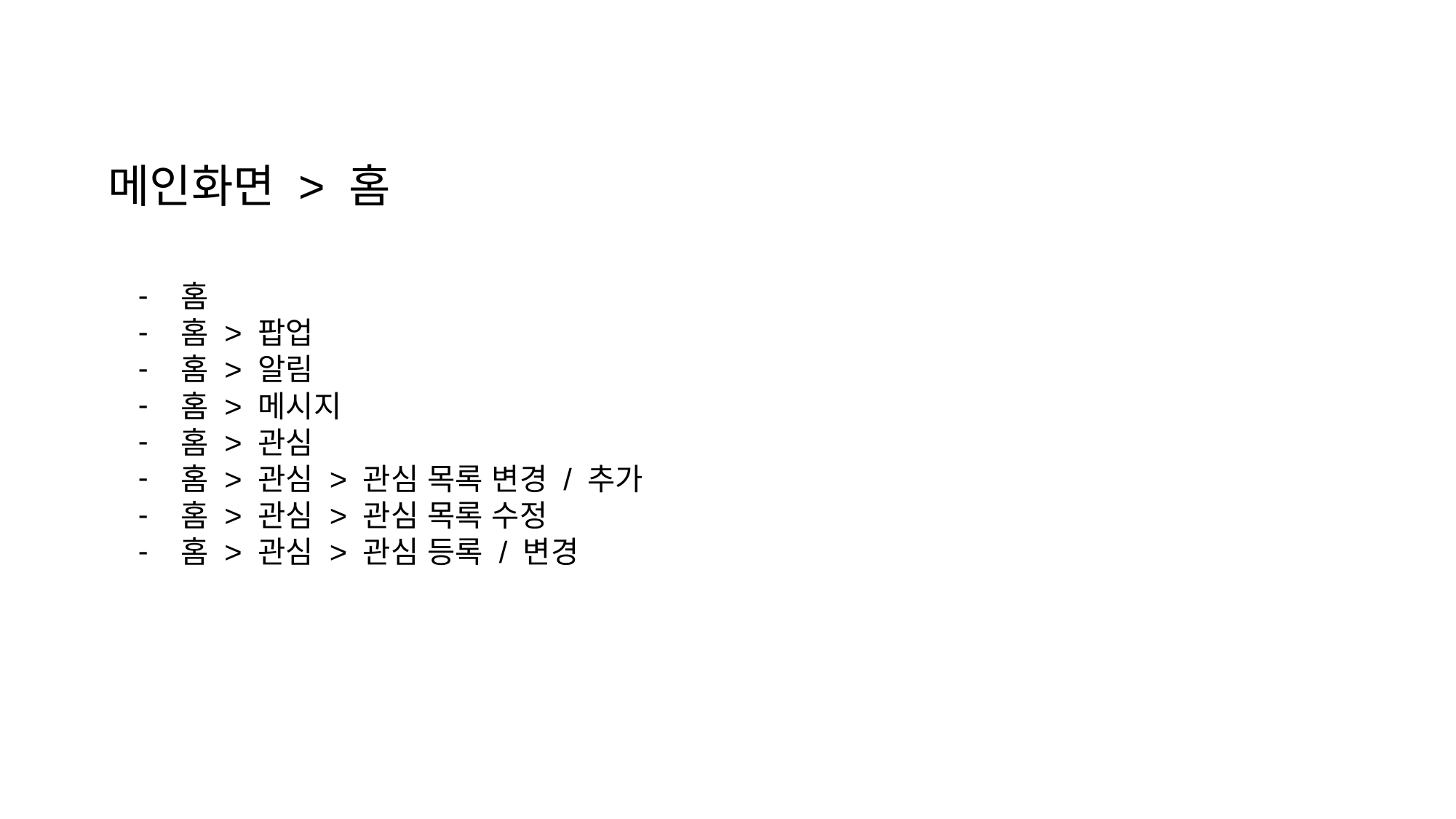

# 메인화면 > 홈
홈
홈 > 팝업
홈 > 알림
홈 > 메시지
홈 > 관심
홈 > 관심 > 관심 목록 변경 / 추가
홈 > 관심 > 관심 목록 수정
홈 > 관심 > 관심 등록 / 변경